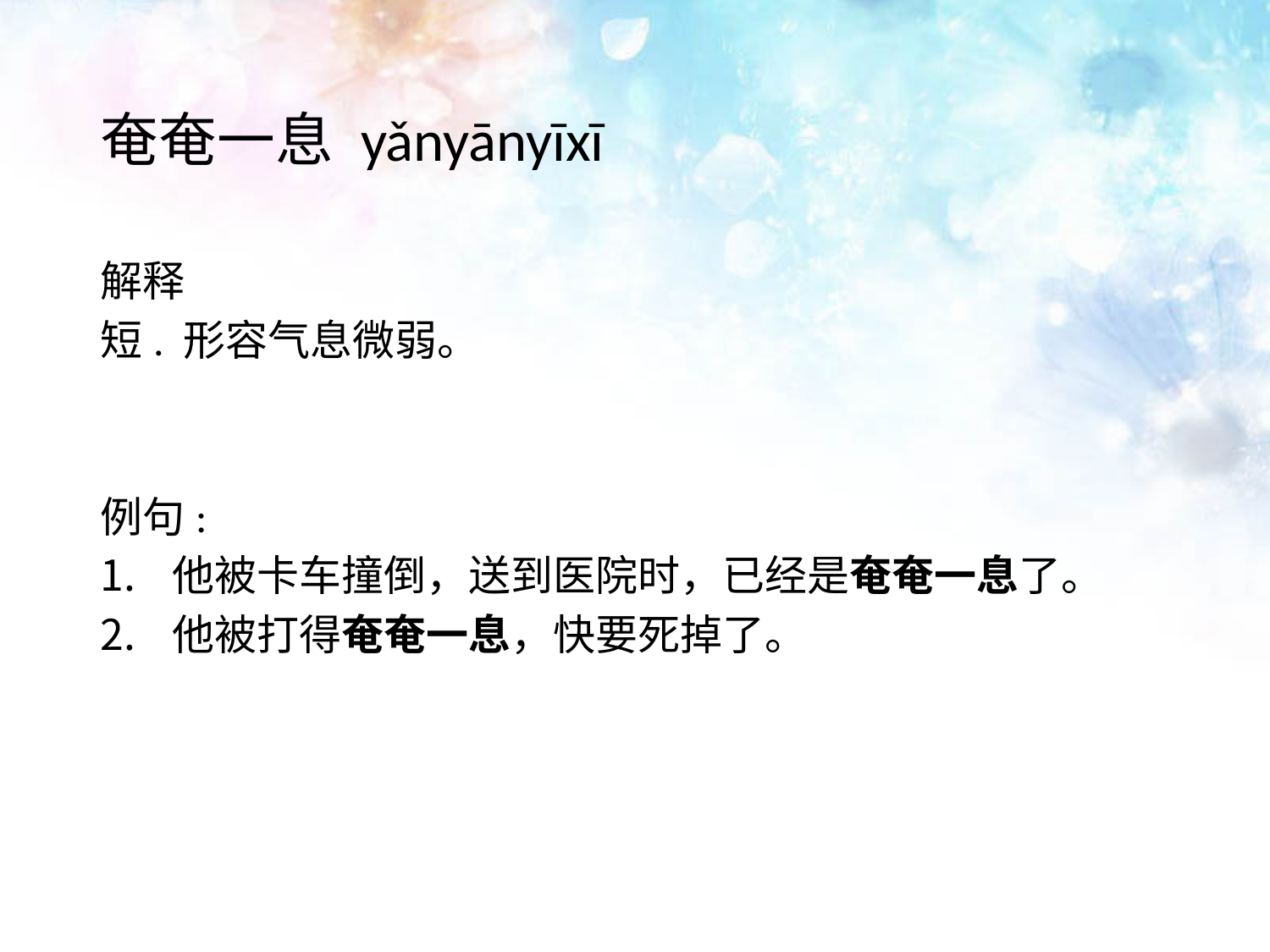

# 奄奄一息 yǎnyānyīxī
解释
短. 形容气息微弱。

例句:
他被卡车撞倒，送到医院时，已经是奄奄一息了。
他被打得奄奄一息，快要死掉了。